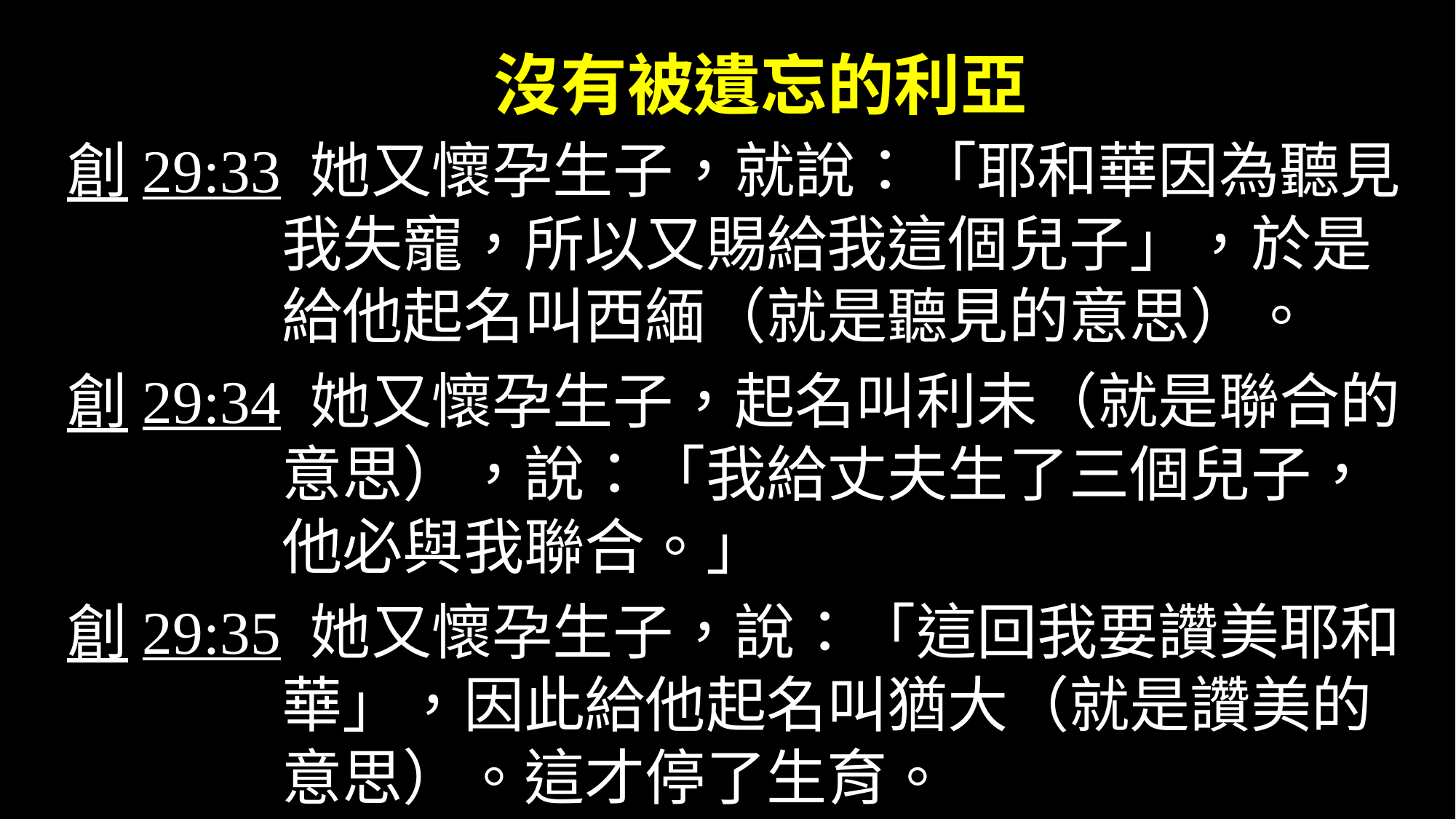

# 沒有被遺忘的利亞
創29:33 她又懷孕生子，就說：「耶和華因為聽見我失寵，所以又賜給我這個兒子」，於是給他起名叫西緬（就是聽見的意思）。
創29:34 她又懷孕生子，起名叫利未（就是聯合的意思），說：「我給丈夫生了三個兒子，他必與我聯合。」
創29:35 她又懷孕生子，說：「這回我要讚美耶和華」，因此給他起名叫猶大（就是讚美的意思）。這才停了生育。